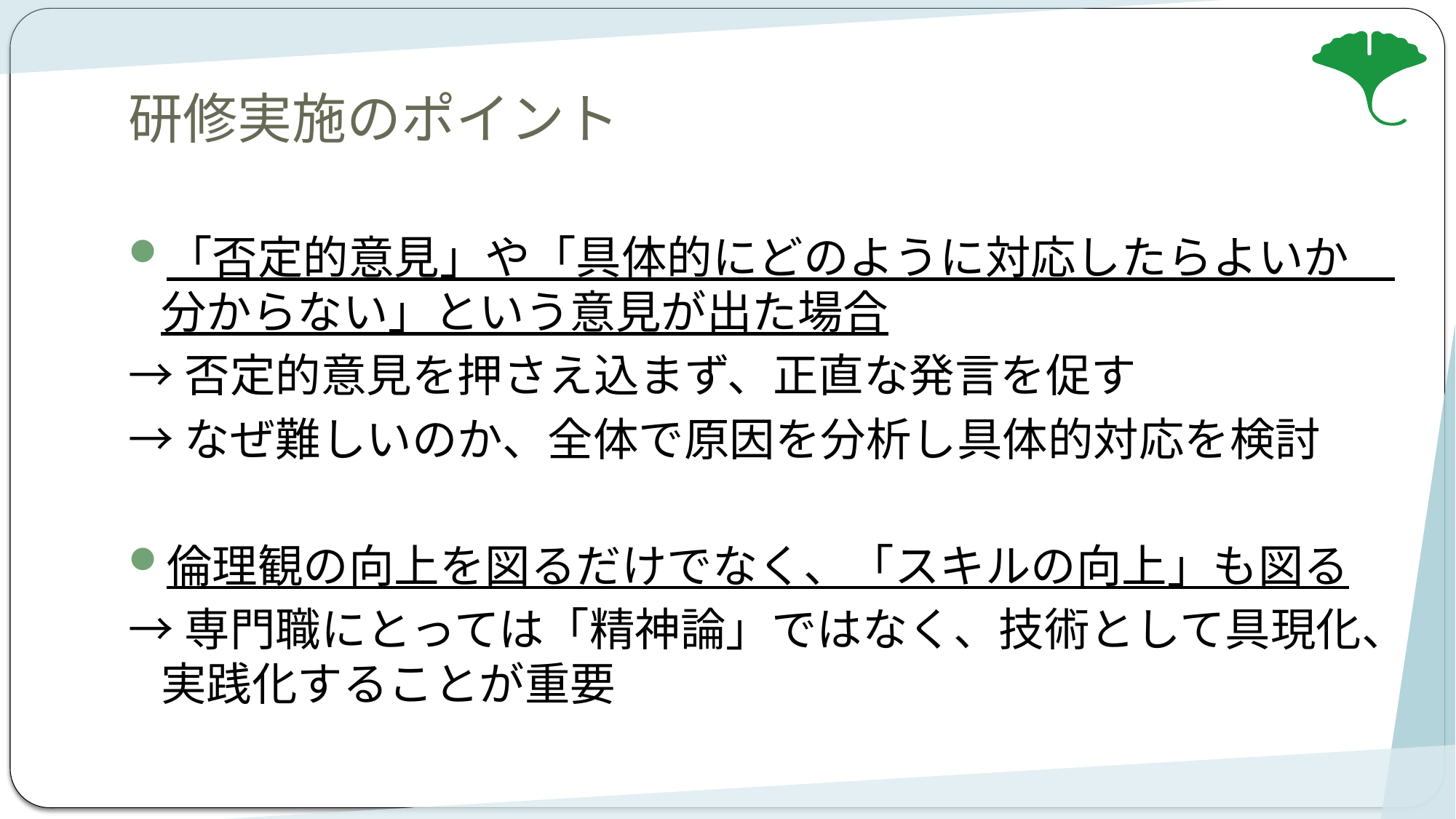

# 研修実施のポイント

「否定的意見」や「具体的にどのように対応したらよいか　分からない」という意見が出た場合
→否定的意見を押さえ込まず、正直な発言を促す
→なぜ難しいのか、全体で原因を分析し具体的対応を検討

倫理観の向上を図るだけでなく、「スキルの向上」も図る
→専門職にとっては「精神論」ではなく、技術として具現化、実践化することが重要